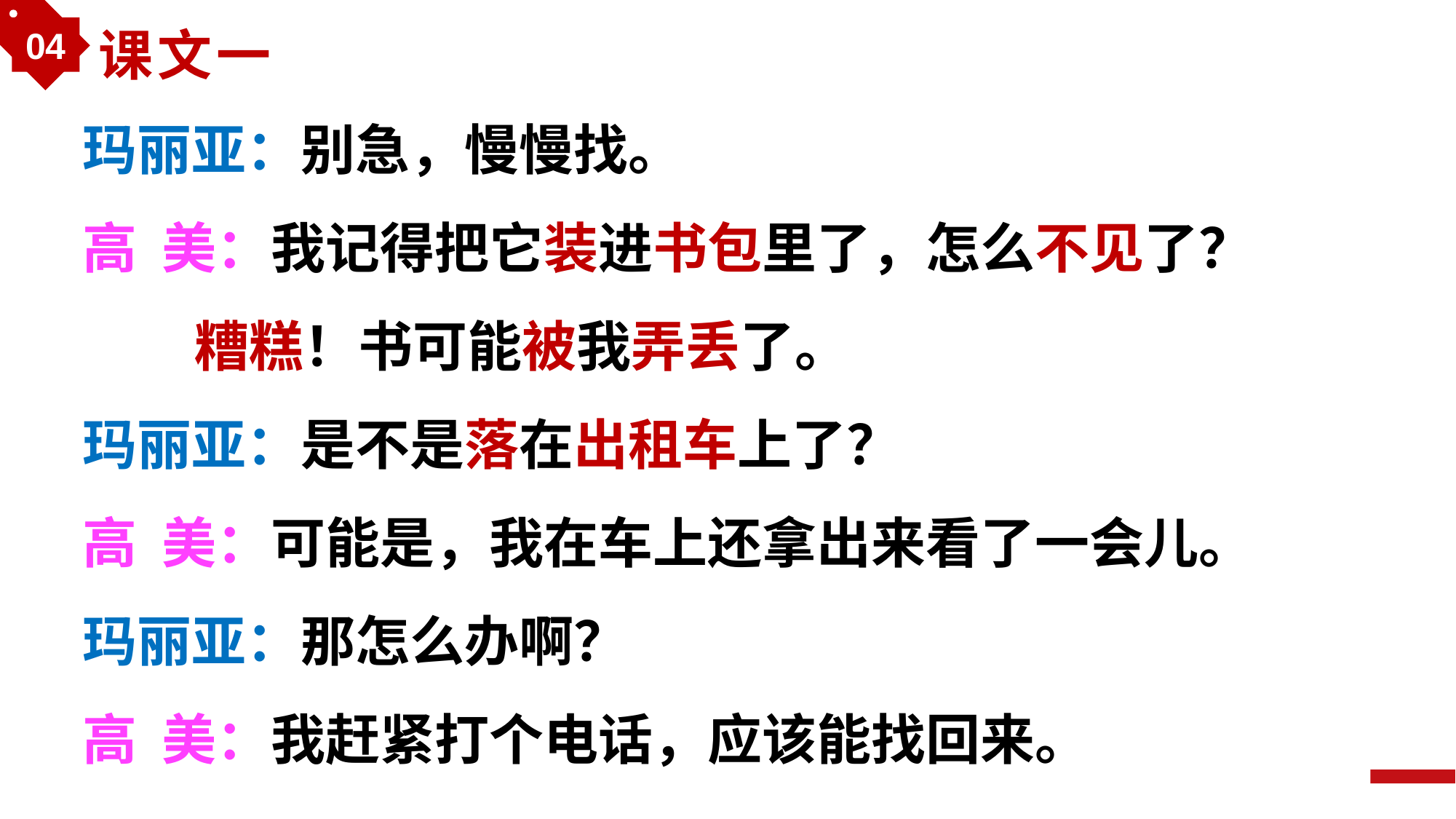

04
课文一
玛丽亚：别急，慢慢找。
高  美：我记得把它装进书包里了，怎么不见了？
        糟糕！书可能被我弄丢了。
玛丽亚：是不是落在出租车上了？
高  美：可能是，我在车上还拿出来看了一会儿。
玛丽亚：那怎么办啊？
高  美：我赶紧打个电话，应该能找回来。